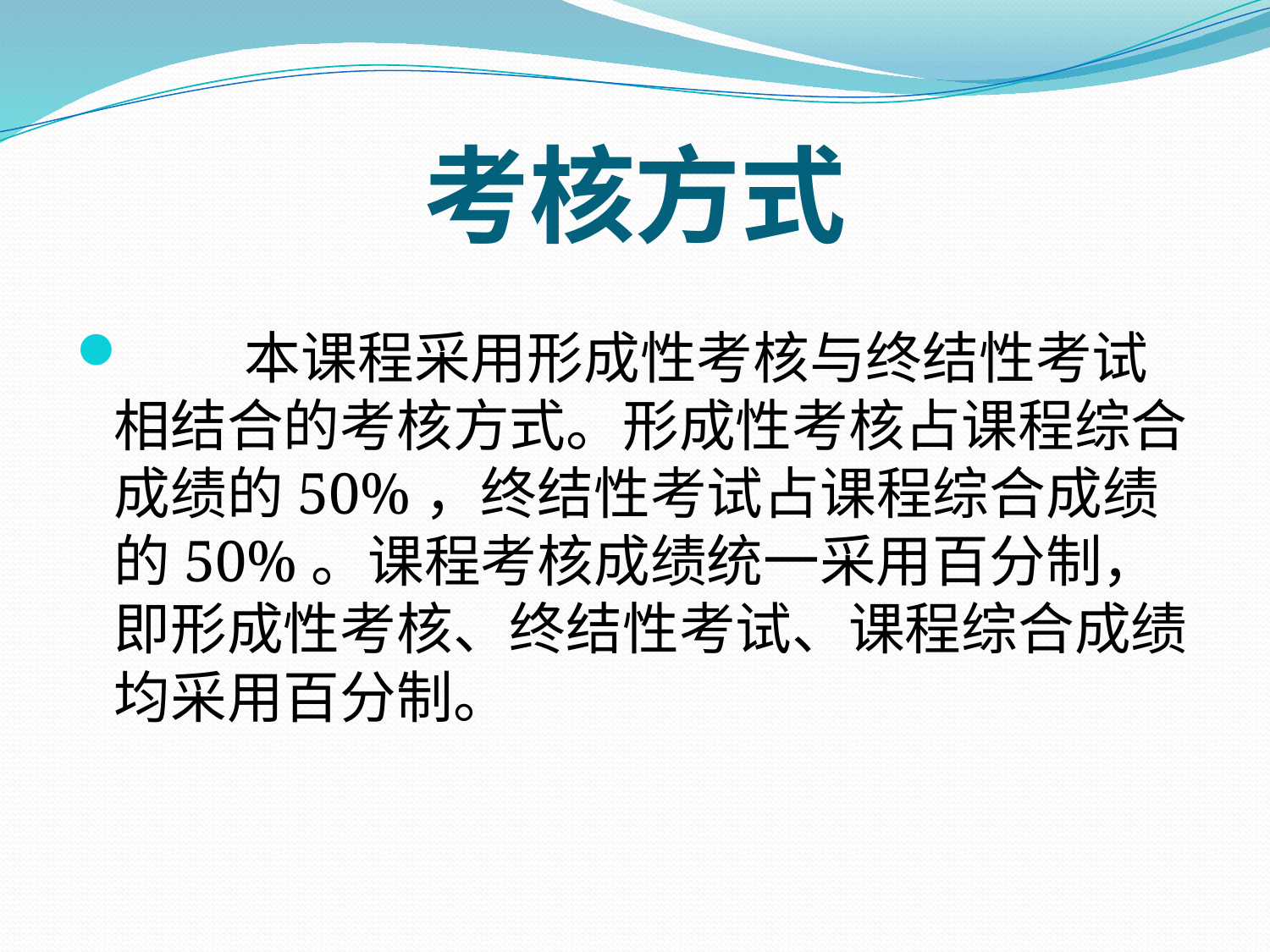

# 考核方式
        本课程采用形成性考核与终结性考试相结合的考核方式。形成性考核占课程综合成绩的50%，终结性考试占课程综合成绩的50%。课程考核成绩统一采用百分制，即形成性考核、终结性考试、课程综合成绩均采用百分制。